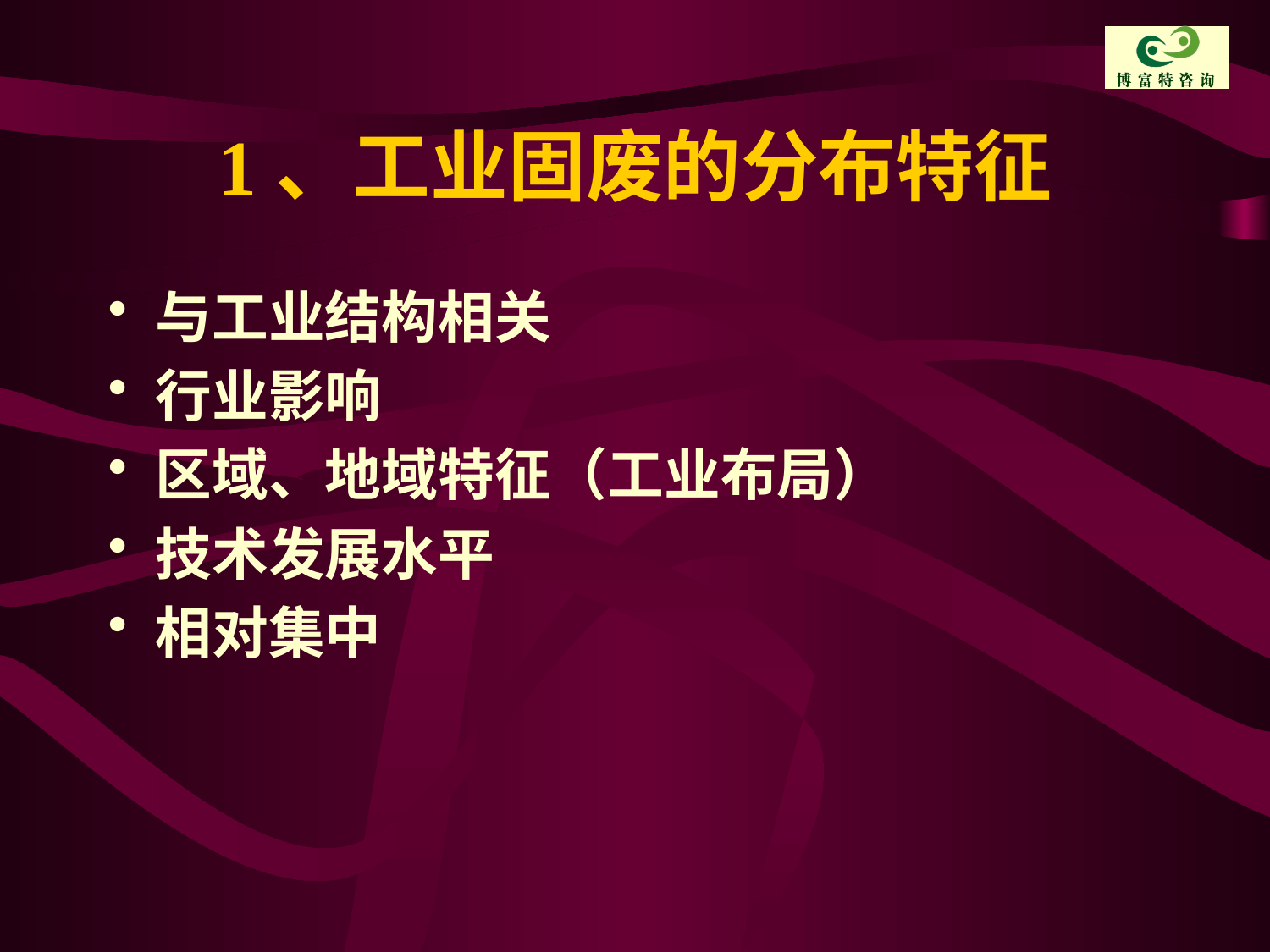

# 1、工业固废的分布特征
与工业结构相关
行业影响
区域、地域特征（工业布局）
技术发展水平
相对集中